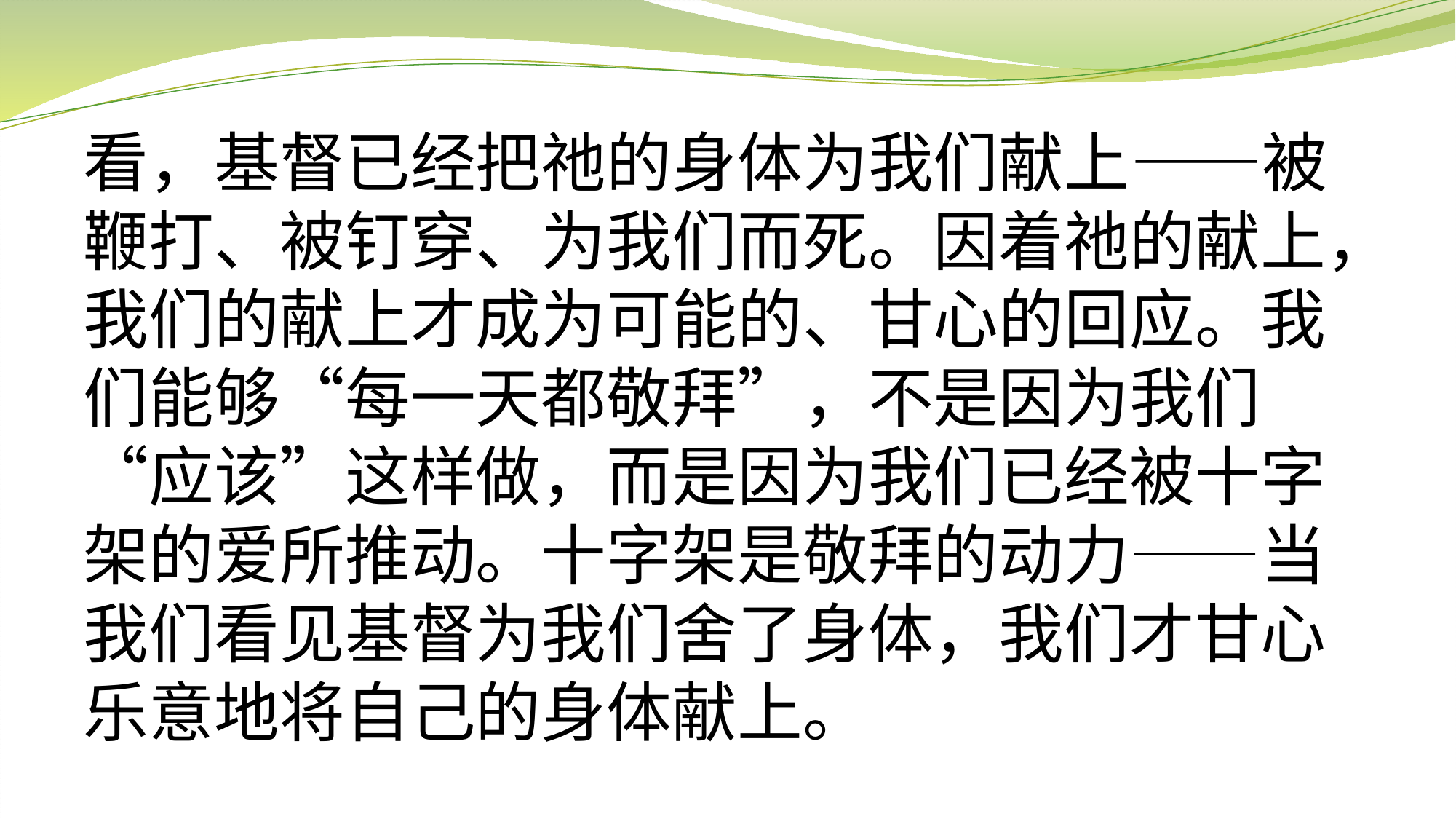

看，基督已经把祂的身体为我们献上——被鞭打、被钉穿、为我们而死。因着祂的献上，我们的献上才成为可能的、甘心的回应。我们能够“每一天都敬拜”，不是因为我们“应该”这样做，而是因为我们已经被十字架的爱所推动。十字架是敬拜的动力——当我们看见基督为我们舍了身体，我们才甘心乐意地将自己的身体献上。